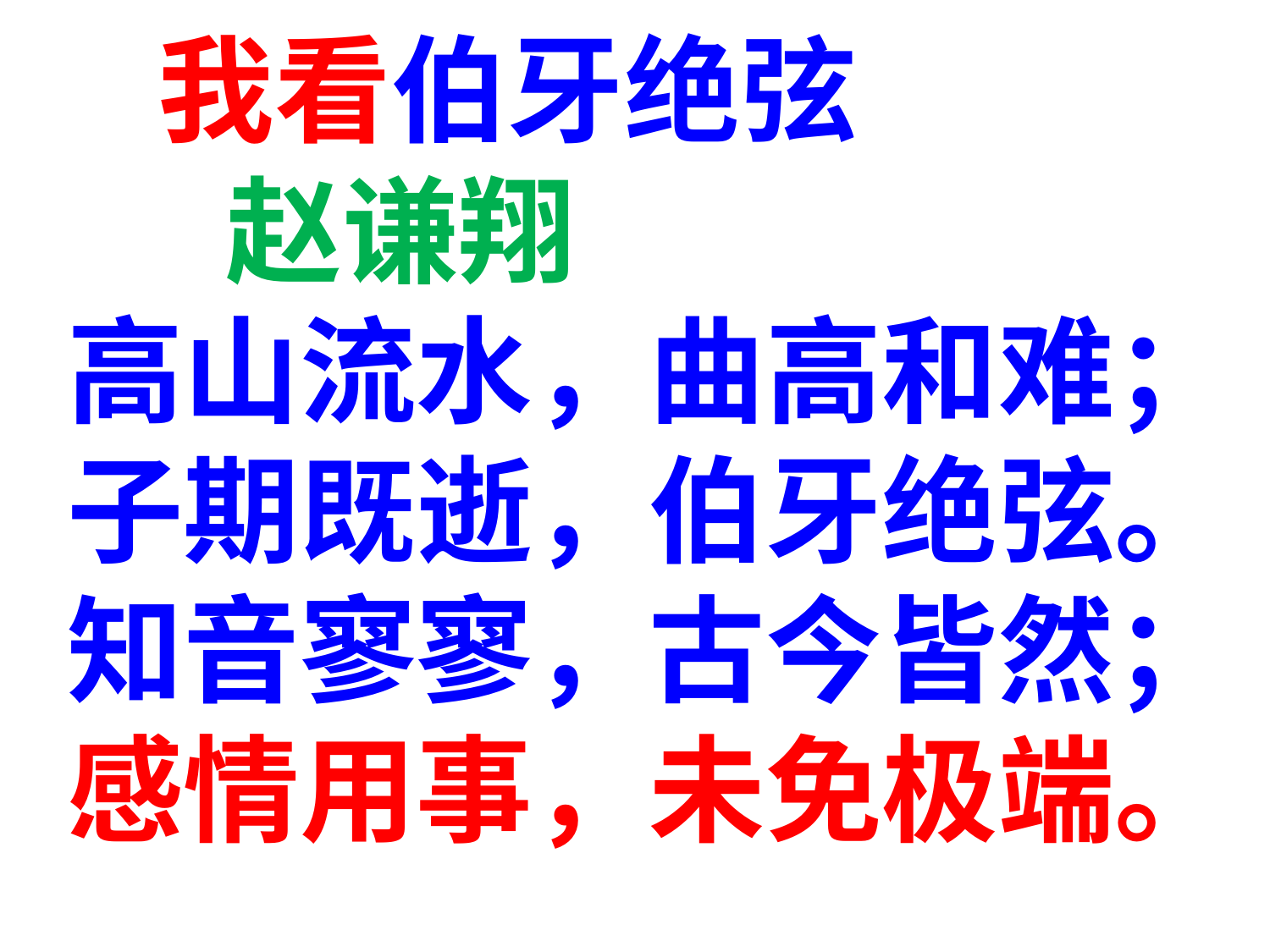

我看伯牙绝弦
       赵谦翔
 高山流水，曲高和难；
 子期既逝，伯牙绝弦。
 知音寥寥，古今皆然；
 感情用事，未免极端。